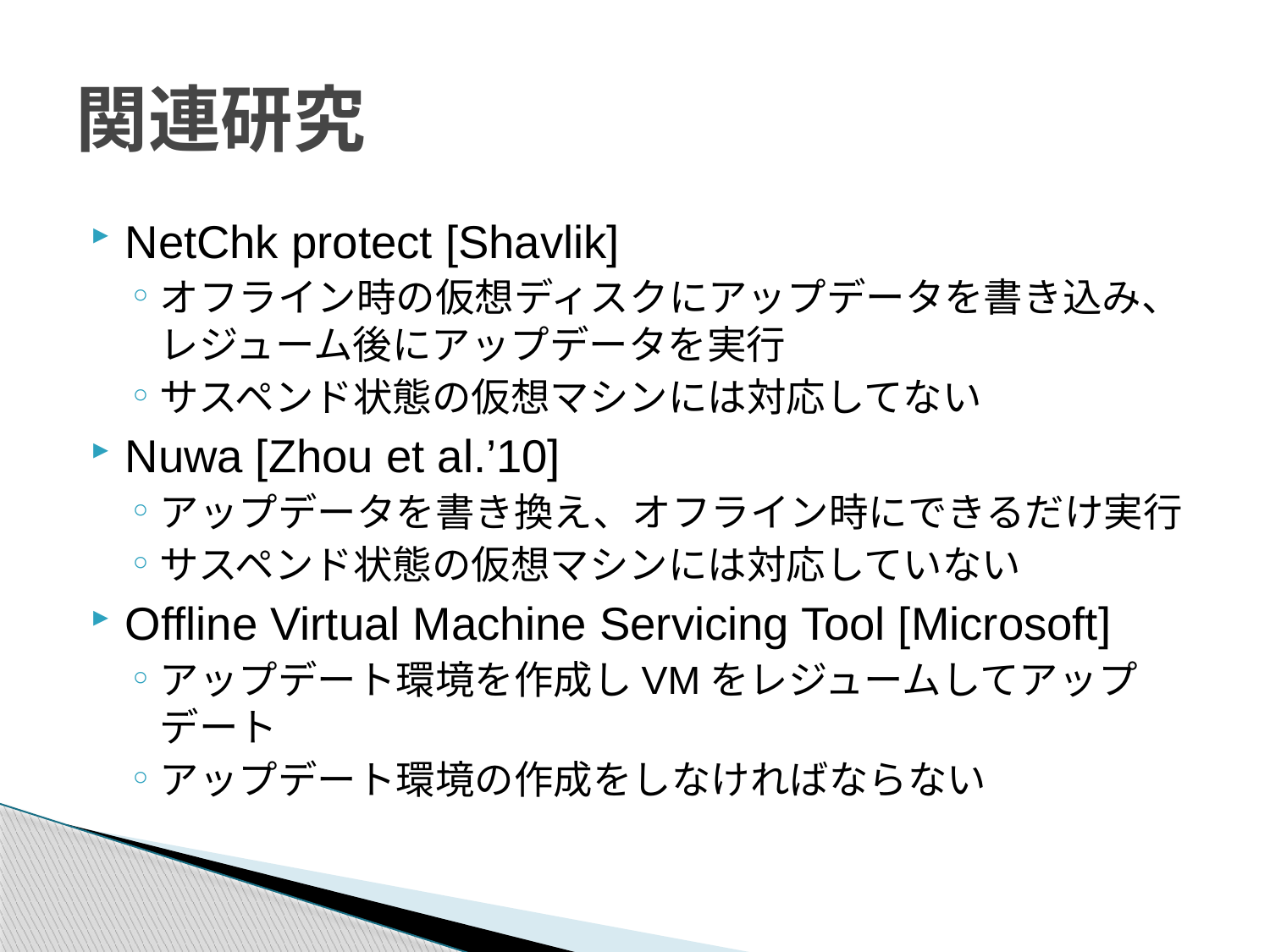

# 関連研究
NetChk protect [Shavlik]
オフライン時の仮想ディスクにアップデータを書き込み、レジューム後にアップデータを実行
サスペンド状態の仮想マシンには対応してない
Nuwa [Zhou et al.’10]
アップデータを書き換え、オフライン時にできるだけ実行
サスペンド状態の仮想マシンには対応していない
Offline Virtual Machine Servicing Tool [Microsoft]
アップデート環境を作成しVMをレジュームしてアップデート
アップデート環境の作成をしなければならない